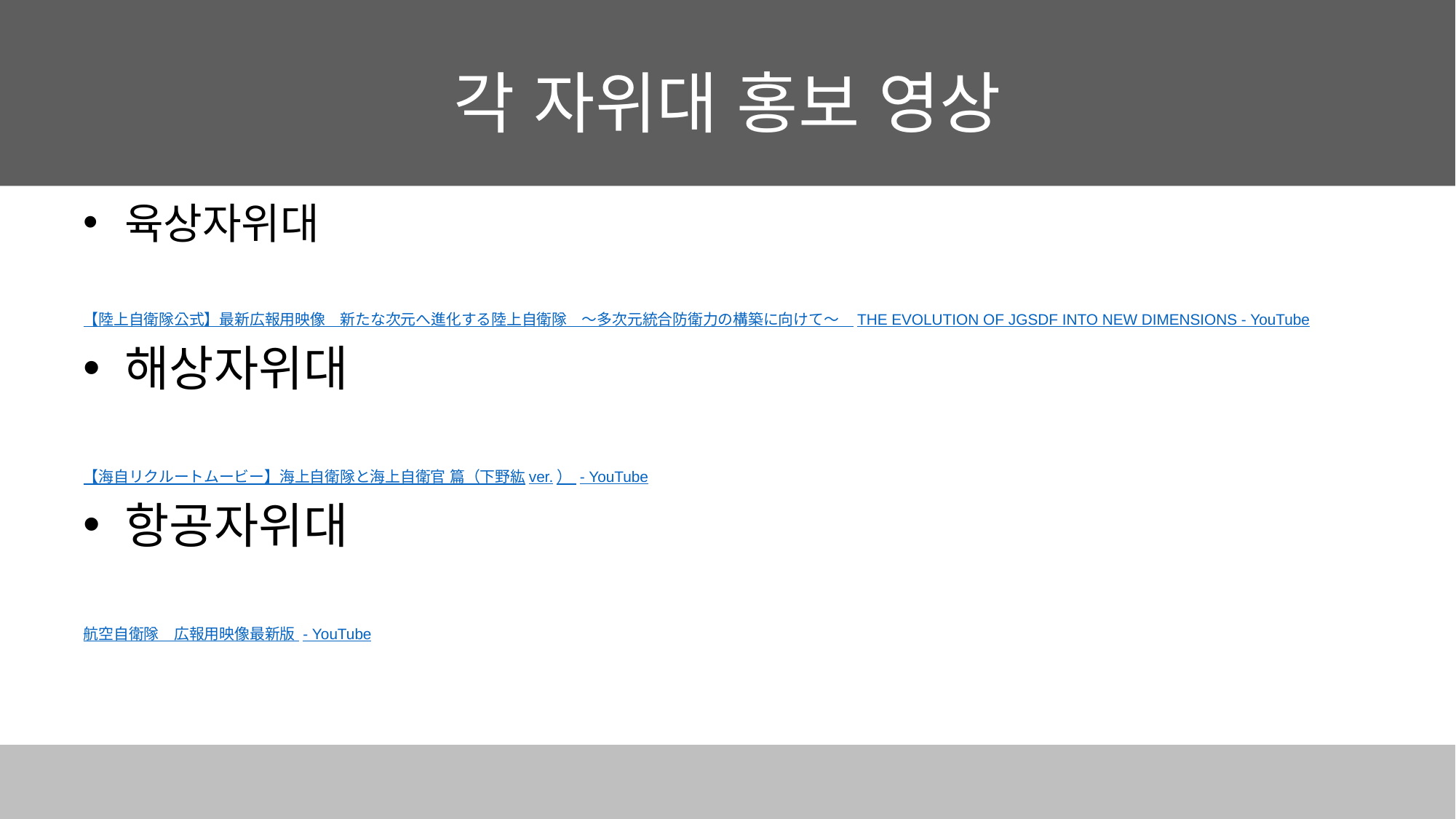

# 각 자위대 홍보 영상
육상자위대

【陸上自衛隊公式】最新広報用映像　新たな次元へ進化する陸上自衛隊　〜多次元統合防衛力の構築に向けて〜　THE EVOLUTION OF JGSDF INTO NEW DIMENSIONS - YouTube
해상자위대

【海自リクルートムービー】海上自衛隊と海上自衛官 篇（下野紘ver.） - YouTube
항공자위대

航空自衛隊　広報用映像最新版 - YouTube